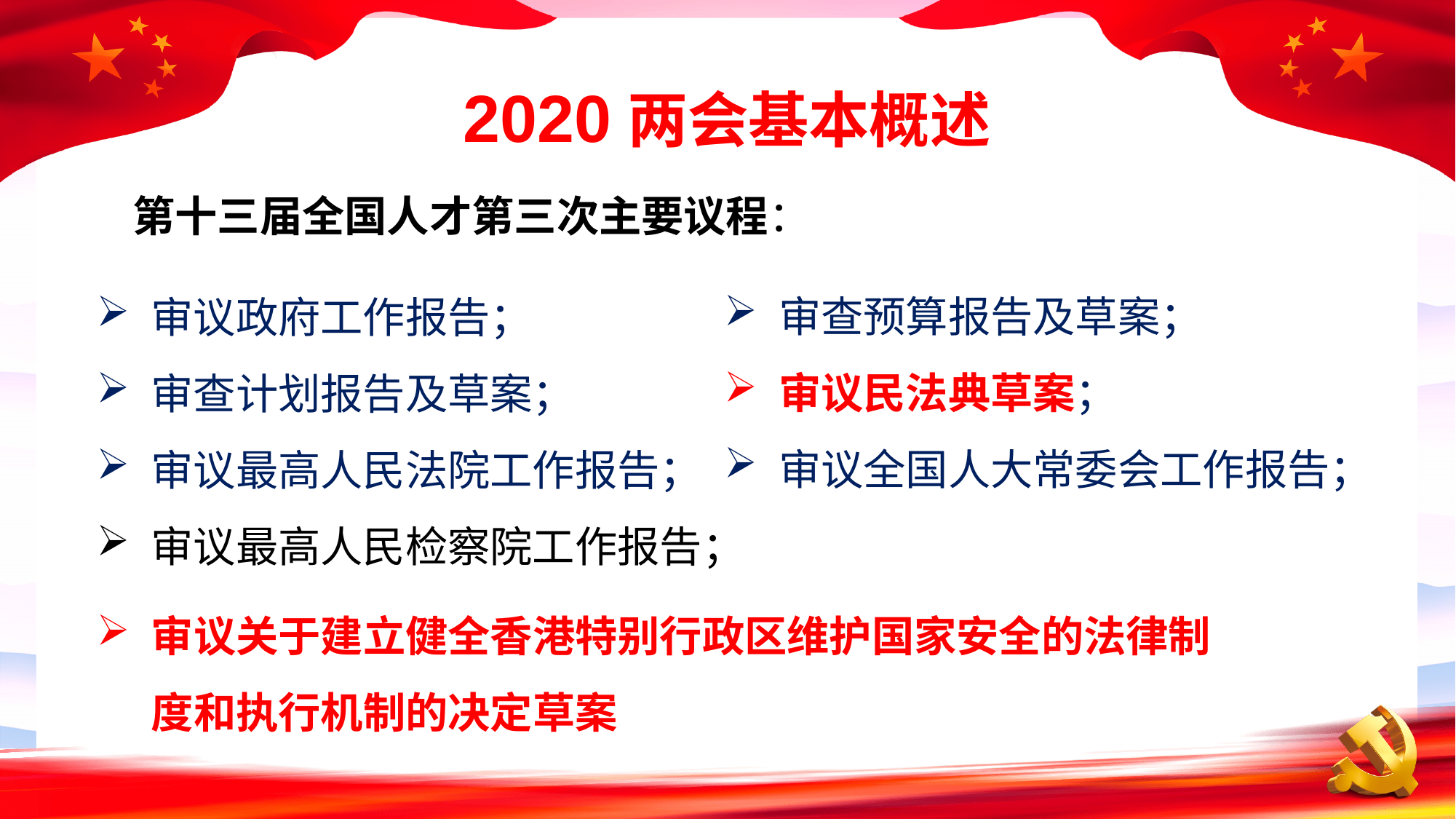

第十三届全国人才第三次主要议程：
审查预算报告及草案；
审议民法典草案；
审议全国人大常委会工作报告；
审议政府工作报告；
审查计划报告及草案；
审议最高人民法院工作报告；
审议最高人民检察院工作报告；

审议关于建立健全香港特别行政区维护国家安全的法律制度和执行机制的决定草案